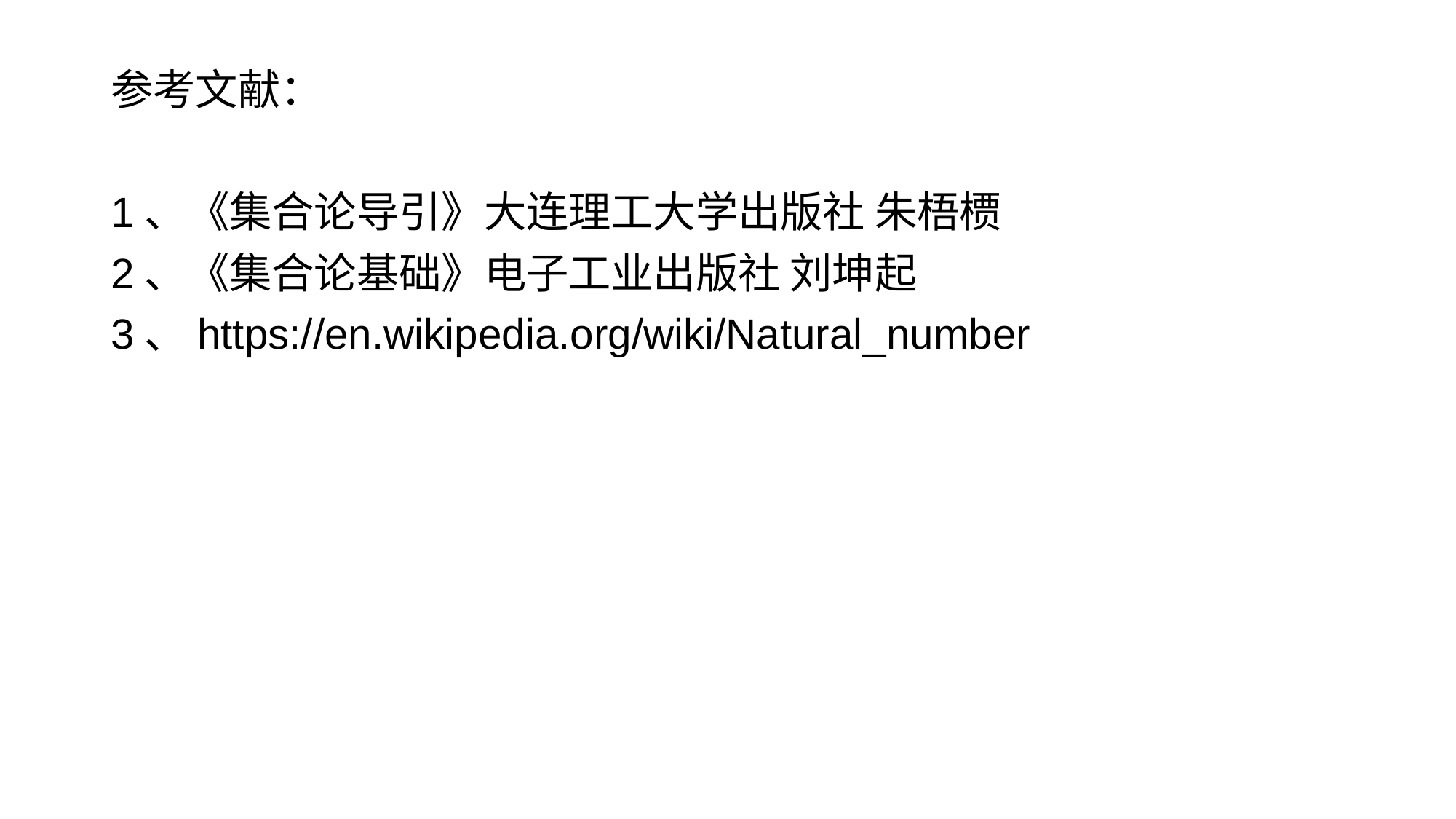

参考文献：

1、《集合论导引》大连理工大学出版社 朱梧槚
2、《集合论基础》电子工业出版社 刘坤起
3、https://en.wikipedia.org/wiki/Natural_number